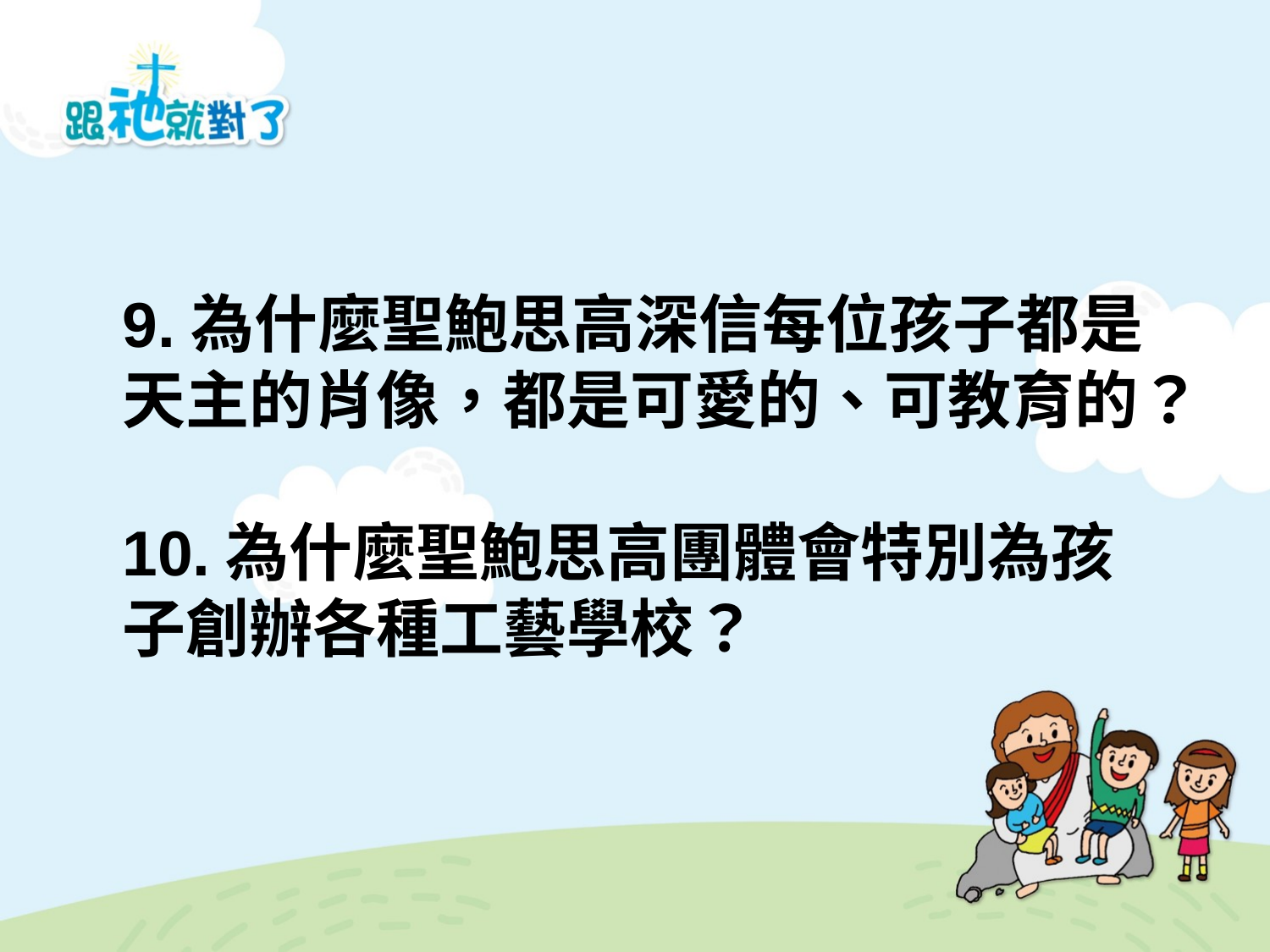

9.為什麼聖鮑思高深信每位孩子都是天主的肖像，都是可愛的、可教育的？

10.為什麼聖鮑思高團體會特別為孩子創辦各種工藝學校？